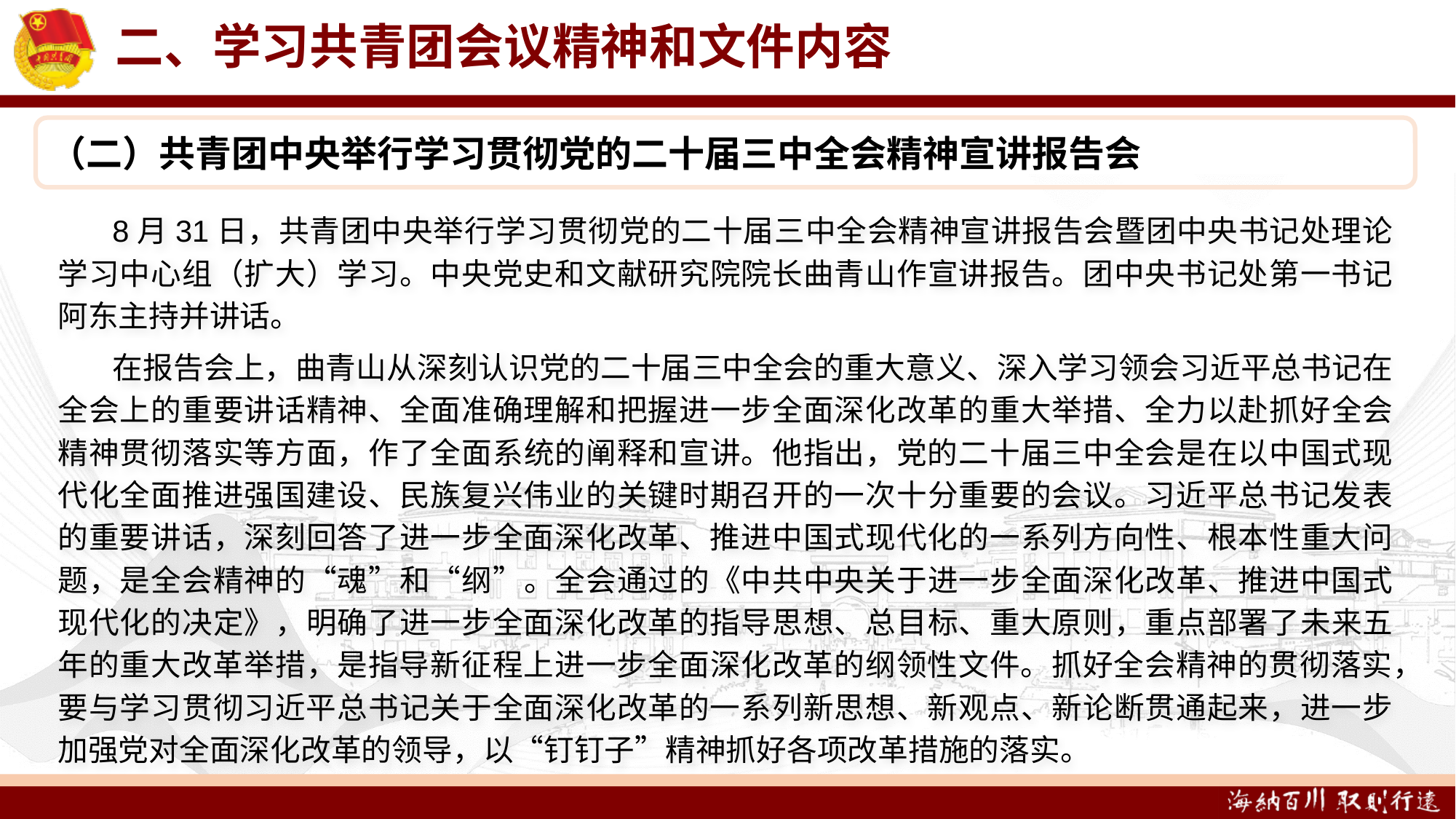

二、学习共青团会议精神和文件内容
（二）共青团中央举行学习贯彻党的二十届三中全会精神宣讲报告会
8月31日，共青团中央举行学习贯彻党的二十届三中全会精神宣讲报告会暨团中央书记处理论学习中心组（扩大）学习。中央党史和文献研究院院长曲青山作宣讲报告。团中央书记处第一书记阿东主持并讲话。
在报告会上，曲青山从深刻认识党的二十届三中全会的重大意义、深入学习领会习近平总书记在全会上的重要讲话精神、全面准确理解和把握进一步全面深化改革的重大举措、全力以赴抓好全会精神贯彻落实等方面，作了全面系统的阐释和宣讲。他指出，党的二十届三中全会是在以中国式现代化全面推进强国建设、民族复兴伟业的关键时期召开的一次十分重要的会议。习近平总书记发表的重要讲话，深刻回答了进一步全面深化改革、推进中国式现代化的一系列方向性、根本性重大问题，是全会精神的“魂”和“纲”。全会通过的《中共中央关于进一步全面深化改革、推进中国式现代化的决定》，明确了进一步全面深化改革的指导思想、总目标、重大原则，重点部署了未来五年的重大改革举措，是指导新征程上进一步全面深化改革的纲领性文件。抓好全会精神的贯彻落实，要与学习贯彻习近平总书记关于全面深化改革的一系列新思想、新观点、新论断贯通起来，进一步加强党对全面深化改革的领导，以“钉钉子”精神抓好各项改革措施的落实。